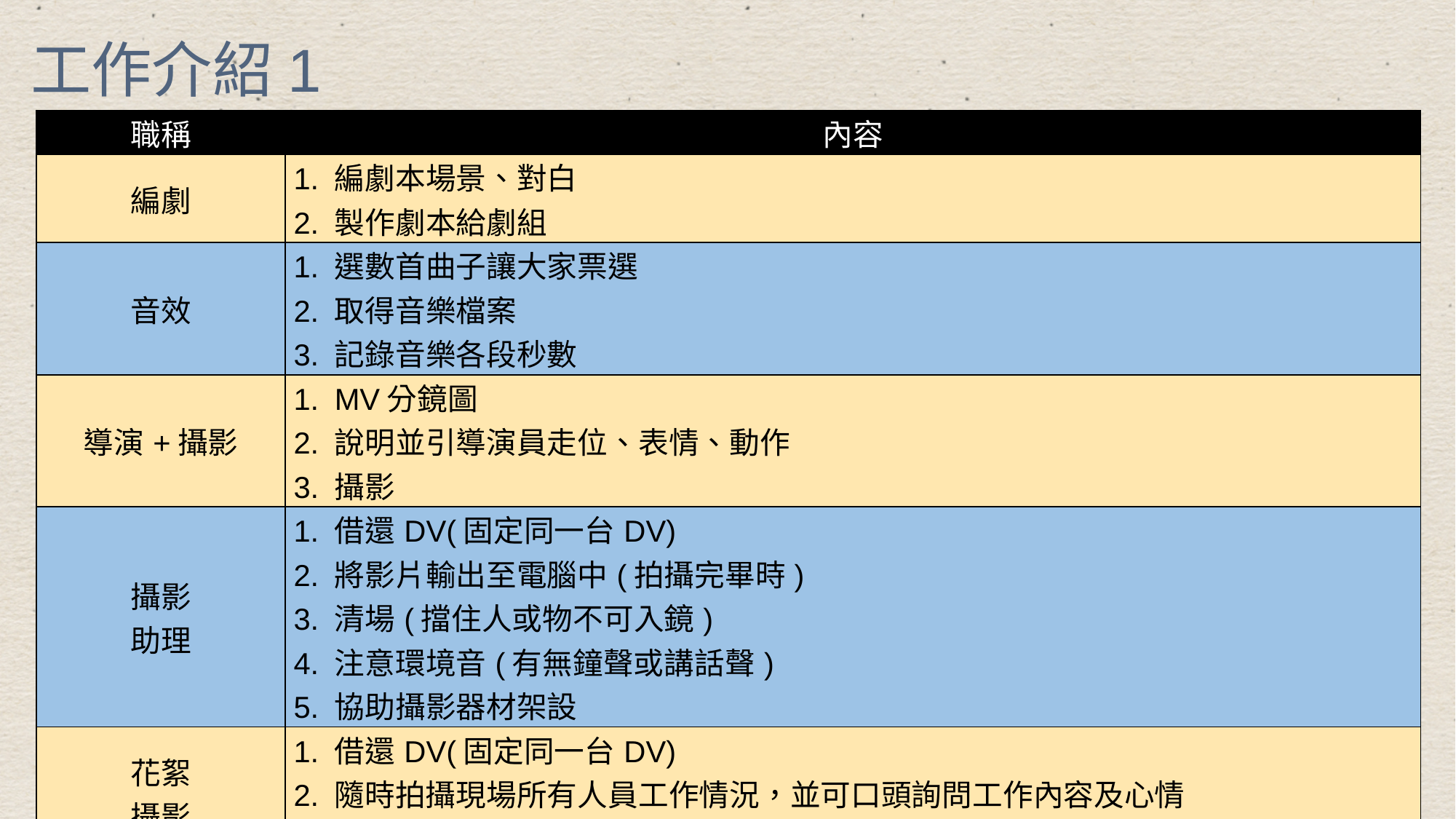

工作介紹1
| 職稱 | 內容 |
| --- | --- |
| 編劇 | 編劇本場景、對白 製作劇本給劇組 |
| 音效 | 選數首曲子讓大家票選 取得音樂檔案 記錄音樂各段秒數 |
| 導演+攝影 | MV分鏡圖 說明並引導演員走位、表情、動作 攝影 |
| 攝影 助理 | 借還DV(固定同一台DV) 將影片輸出至電腦中(拍攝完畢時) 清場(擋住人或物不可入鏡) 注意環境音(有無鐘聲或講話聲) 協助攝影器材架設 |
| 花絮 攝影 | 借還DV(固定同一台DV) 隨時拍攝現場所有人員工作情況，並可口頭詢問工作內容及心情 NG畫面、期待心情、辛苦情形、歡樂情形、慶祝完成 |